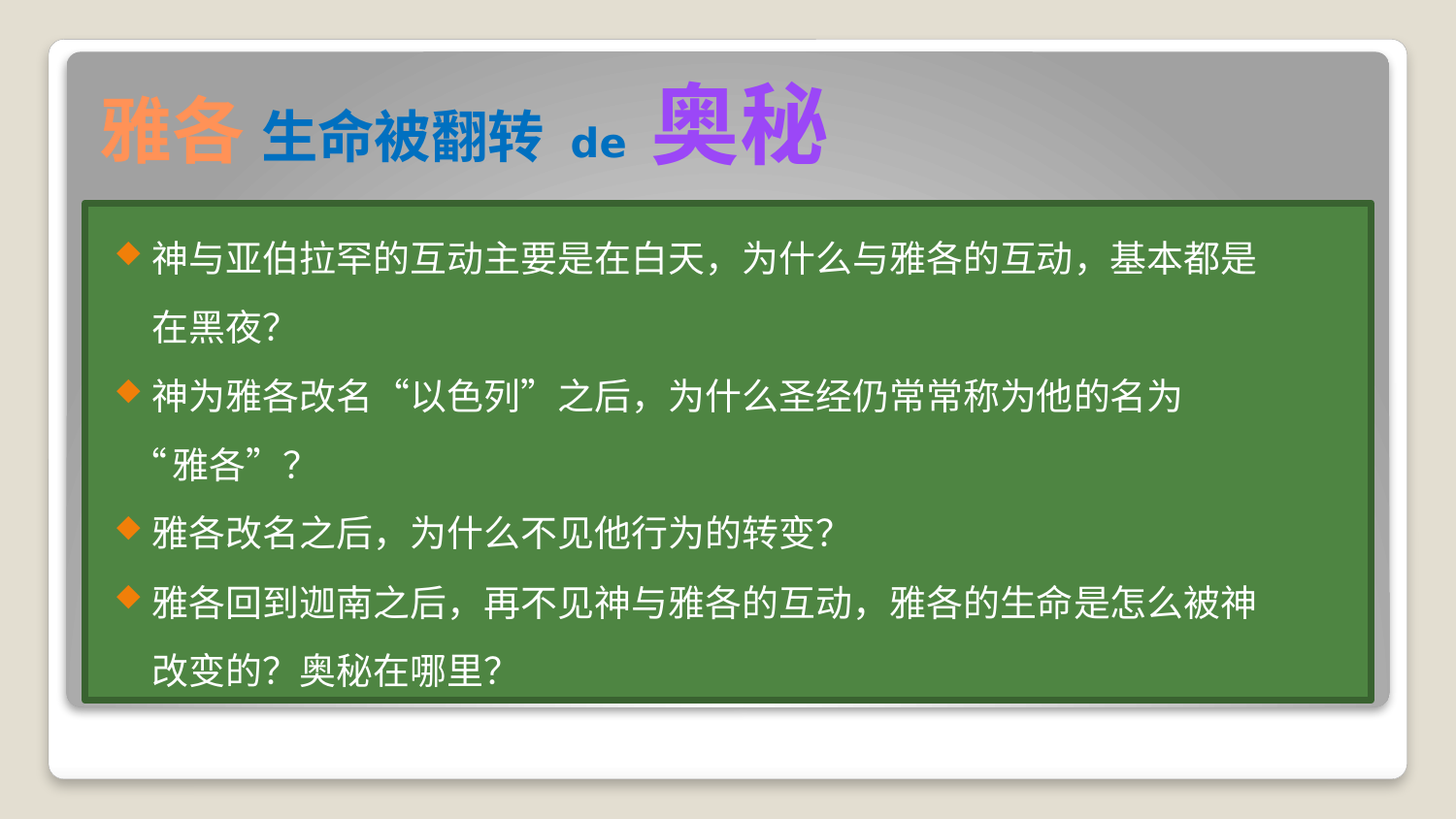

# 雅各 生命被翻转 de 奥秘
  神与亚伯拉罕的互动主要是在白天，为什么与雅各的互动，基本都是
    在黑夜？
  神为雅各改名“以色列”之后，为什么圣经仍常常称为他的名为
  “雅各”？
  雅各改名之后，为什么不见他行为的转变？
  雅各回到迦南之后，再不见神与雅各的互动，雅各的生命是怎么被神
    改变的？奥秘在哪里？